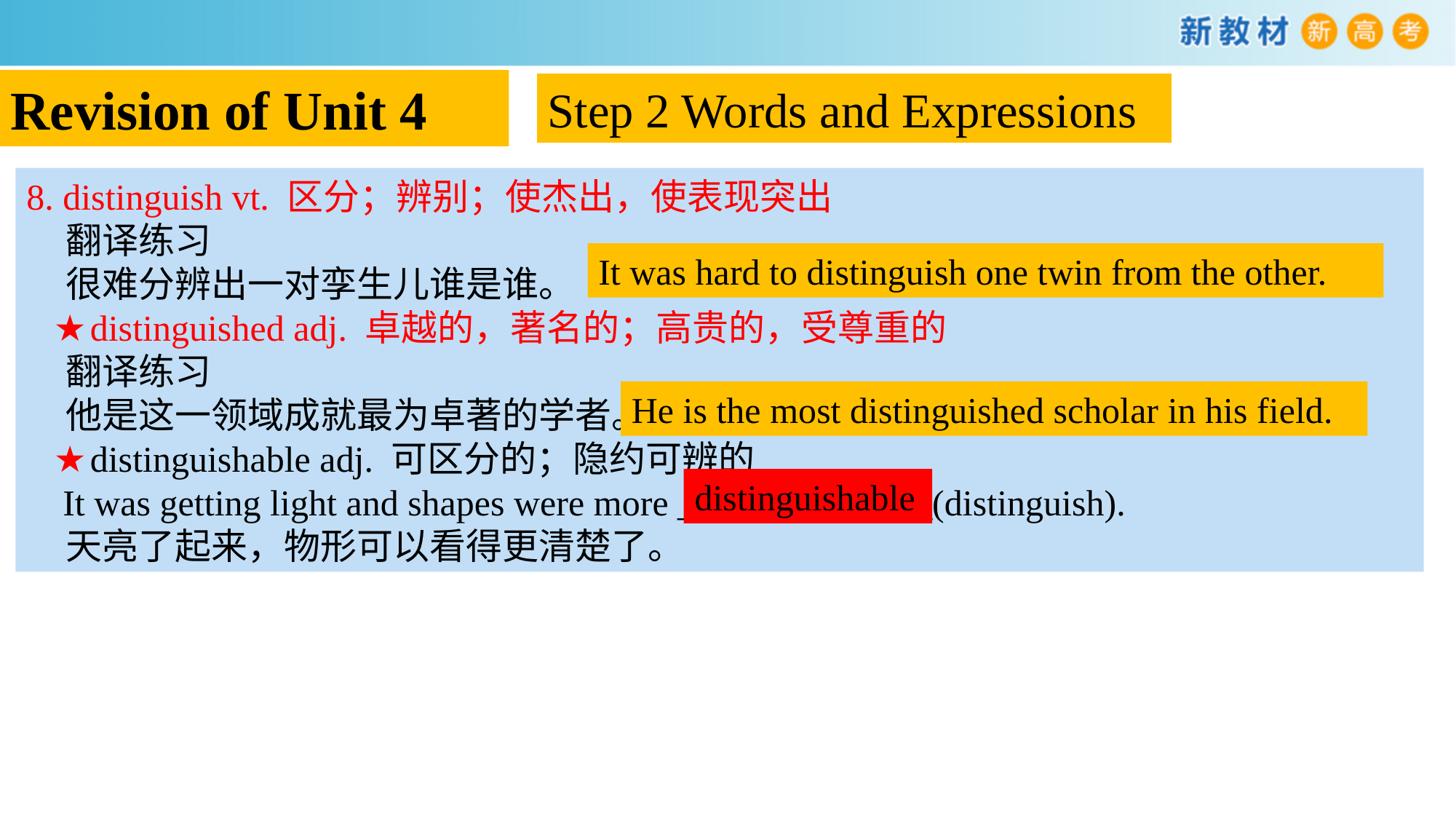

Revision of Unit 4
Step 2 Words and Expressions
8. distinguish vt. 区分；辨别；使杰出，使表现突出
   翻译练习
   很难分辨出一对孪生儿谁是谁。
   ★distinguished adj. 卓越的，著名的；高贵的，受尊重的
   翻译练习
   他是这一领域成就最为卓著的学者。
   ★distinguishable adj. 可区分的；隐约可辨的
    It was getting light and shapes were more ______________(distinguish).
   天亮了起来，物形可以看得更清楚了。
It was hard to distinguish one twin from the other.
He is the most distinguished scholar in his field.
distinguishable